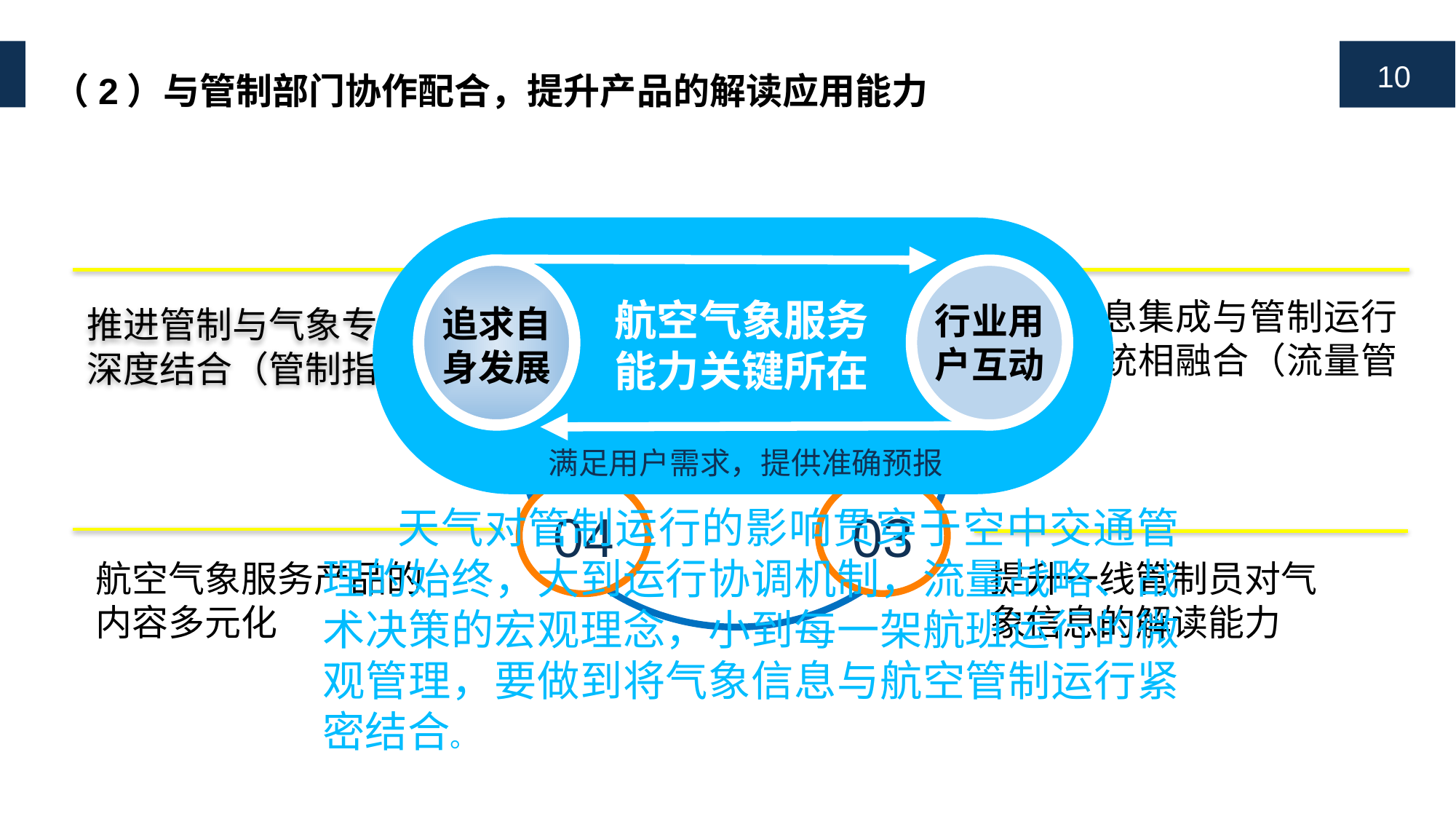

（2）与管制部门协作配合，提升产品的解读应用能力

航空气象服务
能力关键所在
行业用户互动
追求自身发展

满足用户需求，提供准确预报
01
02
天气与管制
推进管制与气象专业的深度结合（管制指挥）
气象信息集成与管制运行决策系统相融合（流量管理）
03
04
航空气象服务产品的内容多元化
提升一线管制员对气象信息的解读能力
      天气对管制运行的影响贯穿于空中交通管理的始终，大到运行协调机制，流量战略、战术决策的宏观理念，小到每一架航班运行的微观管理，要做到将气象信息与航空管制运行紧密结合。